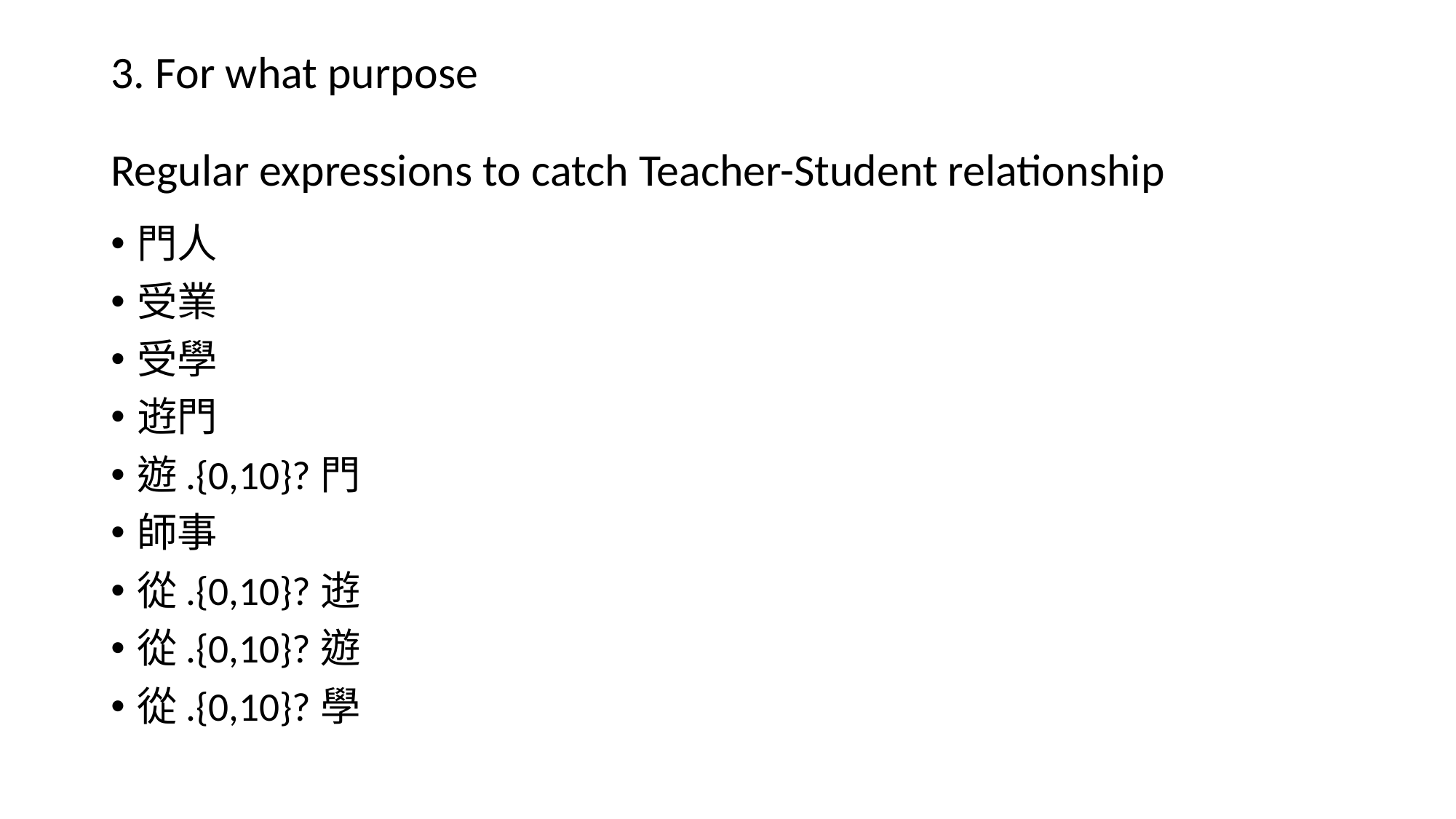

# 3. For what purpose Regular expressions to catch Teacher-Student relationship
門人
受業
受學
逰門
遊.{0,10}?門
師事
從.{0,10}?逰
從.{0,10}?遊
從.{0,10}?學